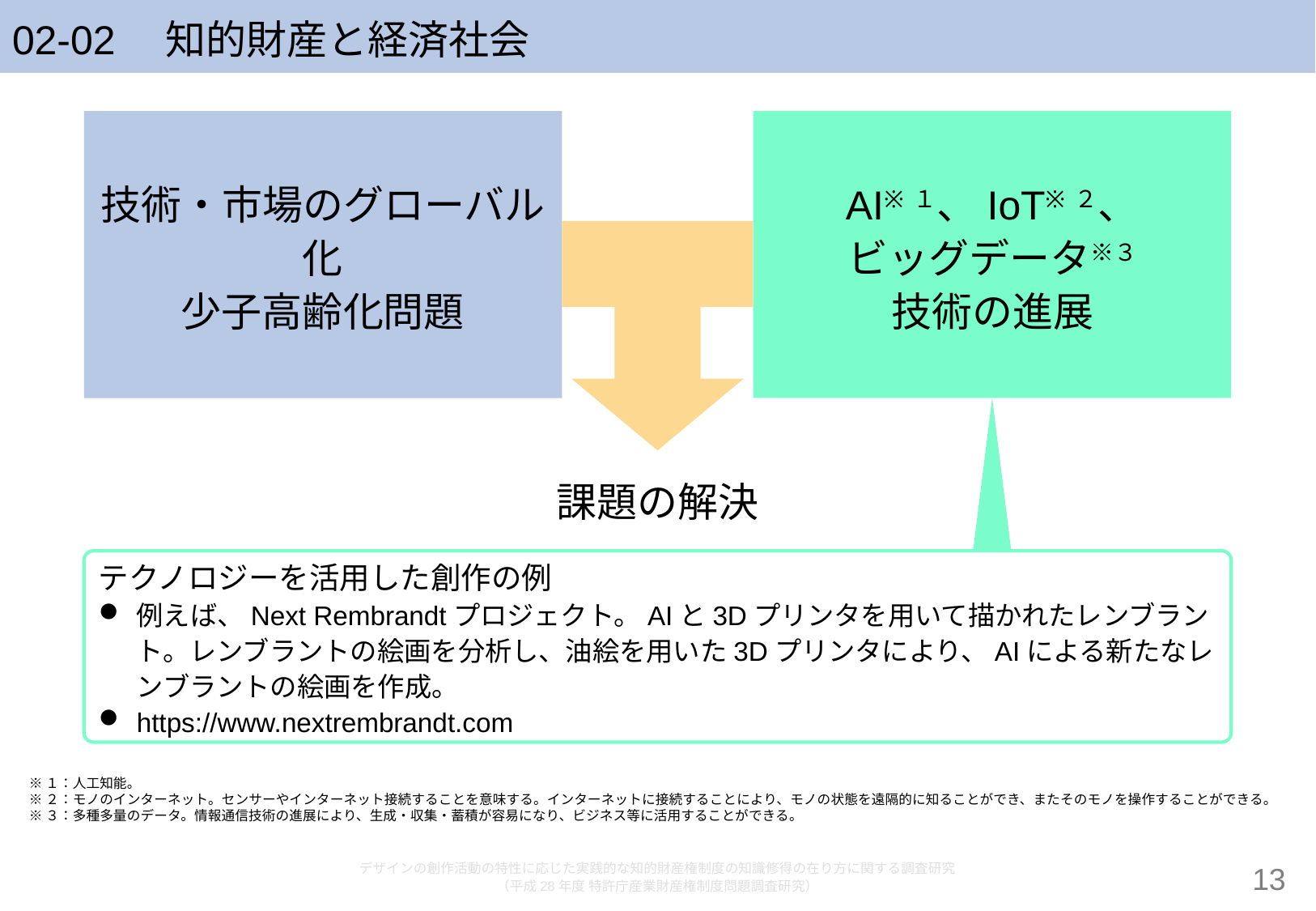

# 02-02　知的財産と経済社会
AI※１、IoT※２、
ビッグデータ※３
技術の進展
技術・市場のグローバル化
少子高齢化問題

課題の解決
テクノロジーを活用した創作の例
例えば、Next Rembrandtプロジェクト。AIと3Dプリンタを用いて描かれたレンブラント。レンブラントの絵画を分析し、油絵を用いた3Dプリンタにより、AIによる新たなレンブラントの絵画を作成。
https://www.nextrembrandt.com
※１：人工知能。
※２：モノのインターネット。センサーやインターネット接続することを意味する。インターネットに接続することにより、モノの状態を遠隔的に知ることができ、またそのモノを操作することができる。
※３：多種多量のデータ。情報通信技術の進展により、生成・収集・蓄積が容易になり、ビジネス等に活用することができる。
デザインの創作活動の特性に応じた実践的な知的財産権制度の知識修得の在り方に関する調査研究
（平成28年度 特許庁産業財産権制度問題調査研究）
13